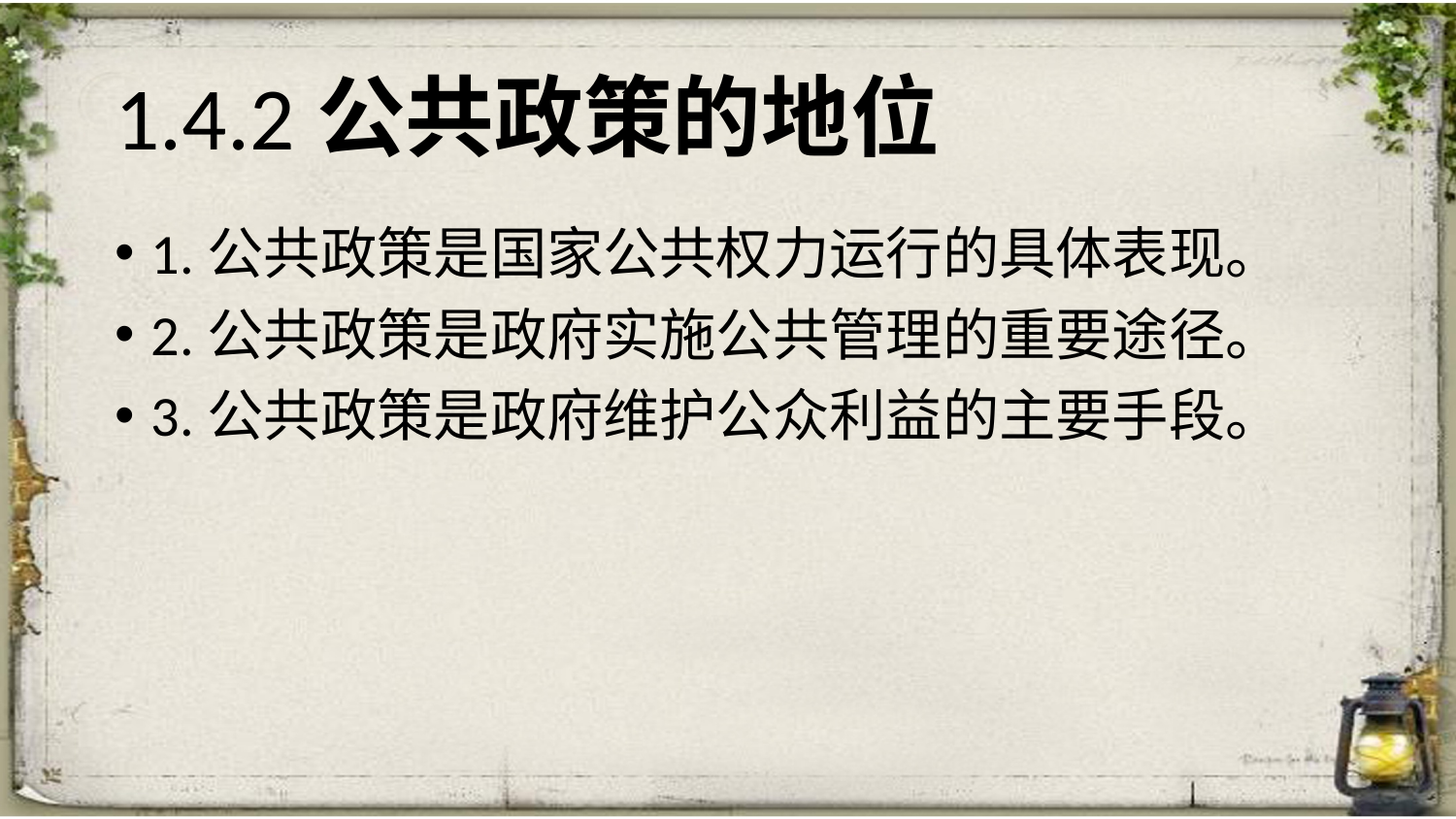

# 1.4.2公共政策的地位
1.公共政策是国家公共权力运行的具体表现。
2.公共政策是政府实施公共管理的重要途径。
3.公共政策是政府维护公众利益的主要手段。